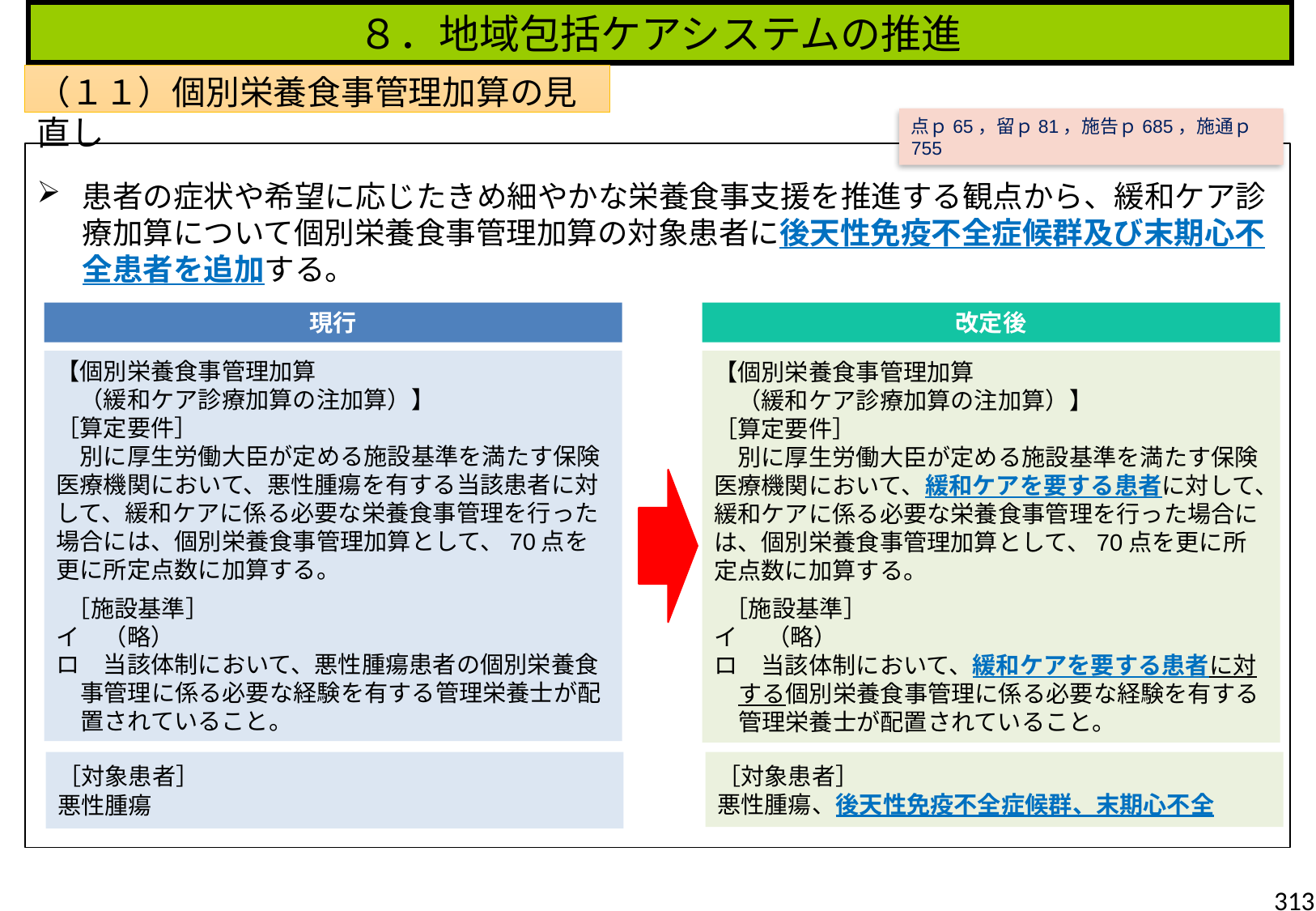

８．地域包括ケアシステムの推進
（１１）個別栄養食事管理加算の見直し
点ｐ65，留ｐ81，施告ｐ685，施通ｐ755

患者の症状や希望に応じたきめ細やかな栄養食事支援を推進する観点から、緩和ケア診療加算について個別栄養食事管理加算の対象患者に後天性免疫不全症候群及び末期心不全患者を追加する。
現行
改定後
【個別栄養食事管理加算
　（緩和ケア診療加算の注加算）】
［算定要件］
　別に厚生労働大臣が定める施設基準を満たす保険医療機関において、悪性腫瘍を有する当該患者に対して、緩和ケアに係る必要な栄養食事管理を行った場合には、個別栄養食事管理加算として、70点を更に所定点数に加算する。
 ［施設基準］
イ　（略）
ロ　当該体制において、悪性腫瘍患者の個別栄養食事管理に係る必要な経験を有する管理栄養士が配置されていること。
【個別栄養食事管理加算
　（緩和ケア診療加算の注加算）】
［算定要件］
　別に厚生労働大臣が定める施設基準を満たす保険医療機関において、緩和ケアを要する患者に対して、緩和ケアに係る必要な栄養食事管理を行った場合には、個別栄養食事管理加算として、70点を更に所定点数に加算する。
 ［施設基準］
イ　 （略）
ロ　当該体制において、緩和ケアを要する患者に対する個別栄養食事管理に係る必要な経験を有する管理栄養士が配置されていること。

［対象患者］
悪性腫瘍
［対象患者］
悪性腫瘍、後天性免疫不全症候群、末期心不全
313